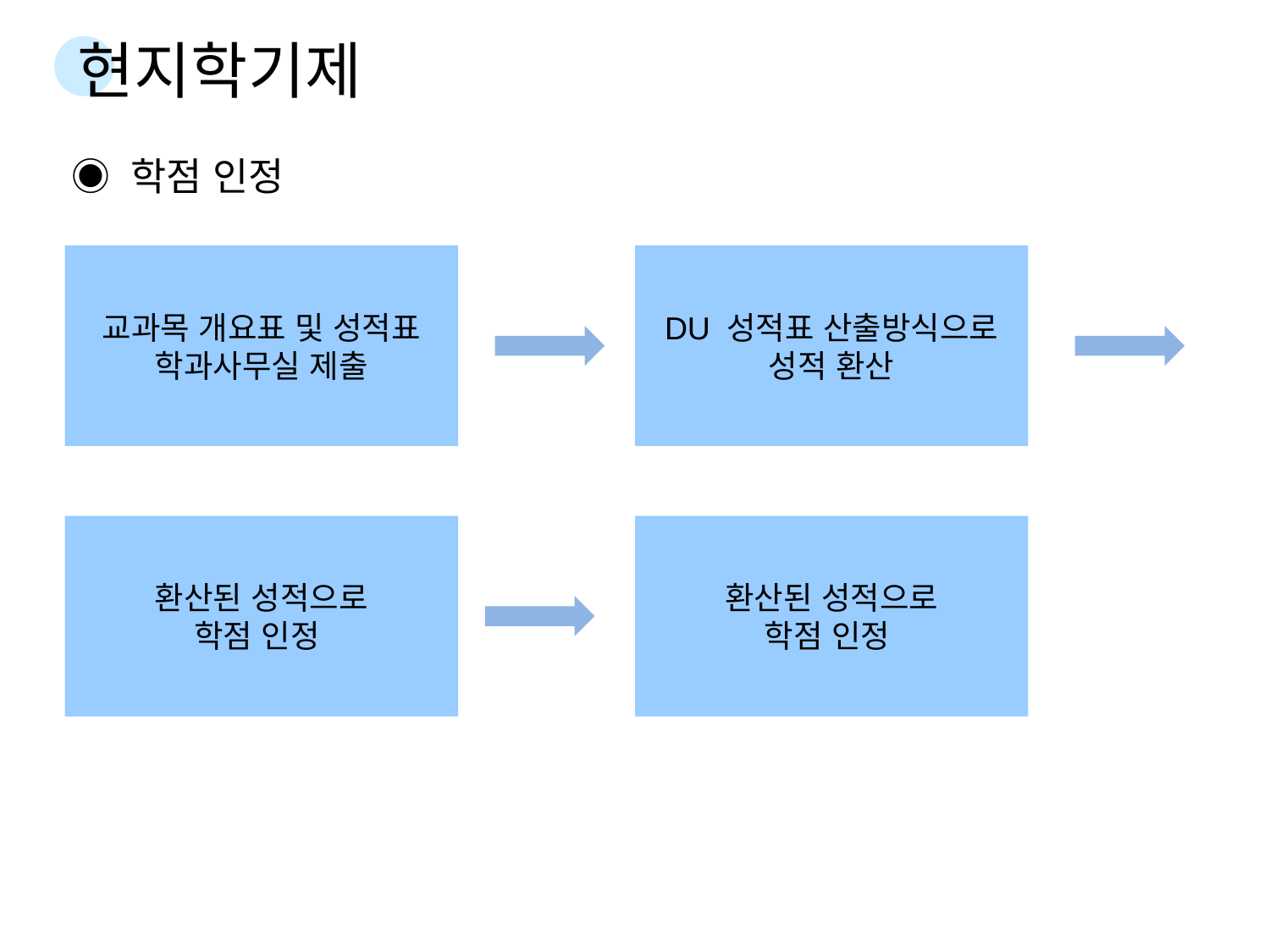

현지학기제
◉ 학점 인정
교과목 개요표 및 성적표 학과사무실 제출
DU 성적표 산출방식으로 성적 환산

환산된 성적으로
학점 인정
환산된 성적으로
학점 인정